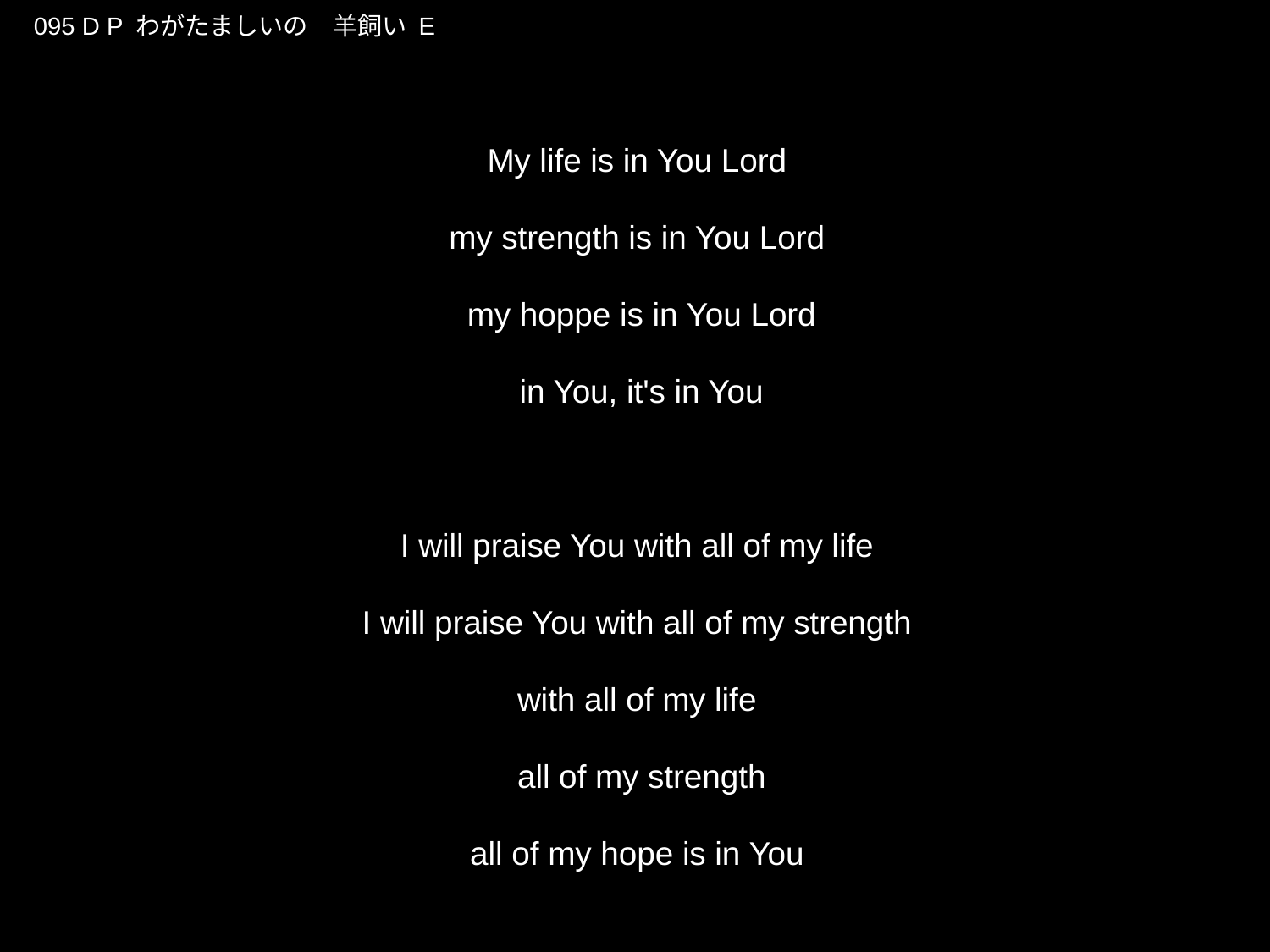

わがたましいのひつじかい
★P
095 D P わがたましいの　羊飼い E
★２
My life is in You Lord
my strength is in You Lord
 my hoppe is in You Lord
 in You, it's in You

I will praise You with all of my life
I will praise You with all of my strength
with all of my life
 all of my strength
all of my hope is in You